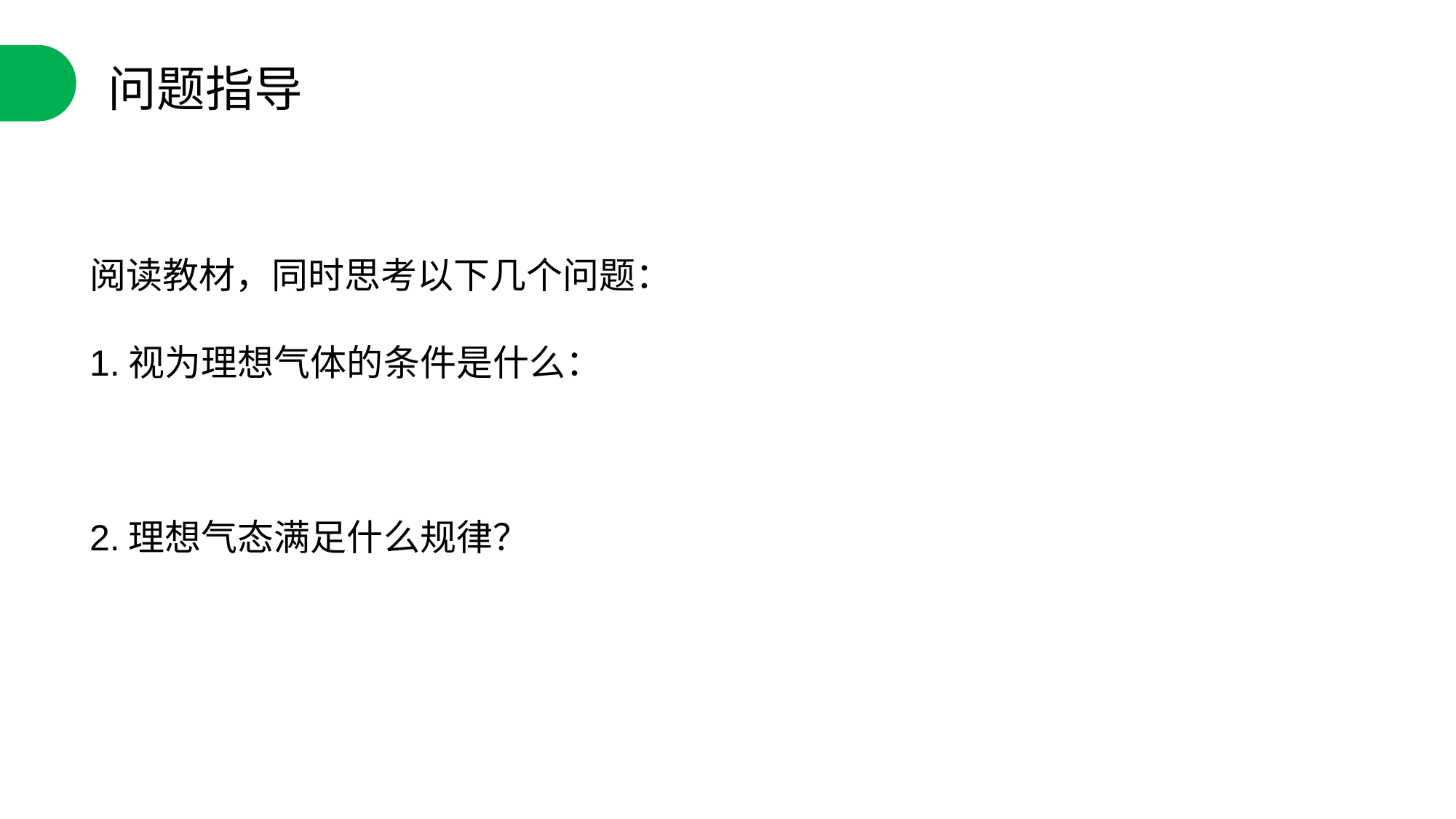

问题指导
阅读教材，同时思考以下几个问题：
1.视为理想气体的条件是什么：

2.理想气态满足什么规律？